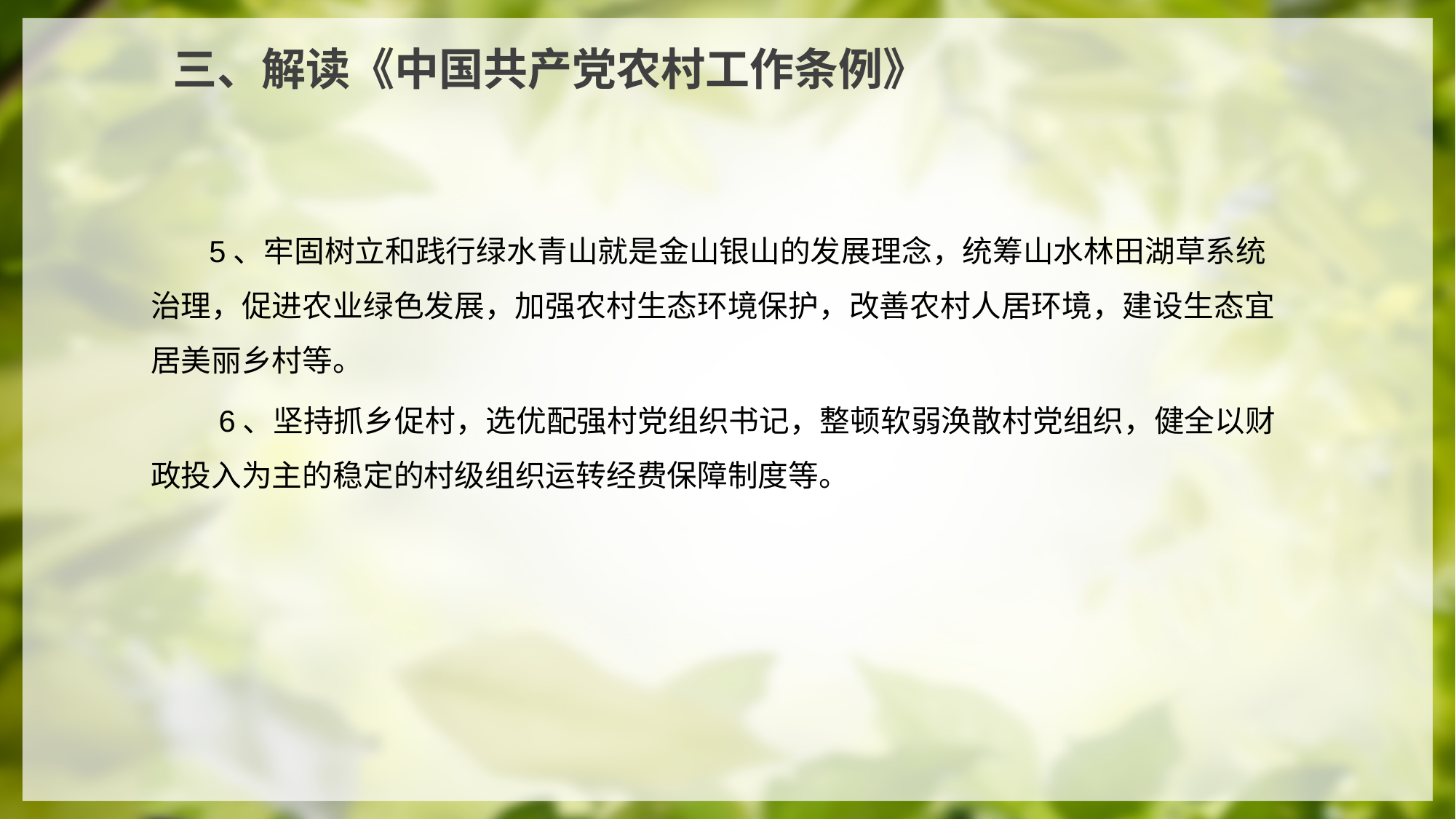

三、解读《中国共产党农村工作条例》
       5、牢固树立和践行绿水青山就是金山银山的发展理念，统筹山水林田湖草系统治理，促进农业绿色发展，加强农村生态环境保护，改善农村人居环境，建设生态宜居美丽乡村等。
　　6、坚持抓乡促村，选优配强村党组织书记，整顿软弱涣散村党组织，健全以财政投入为主的稳定的村级组织运转经费保障制度等。